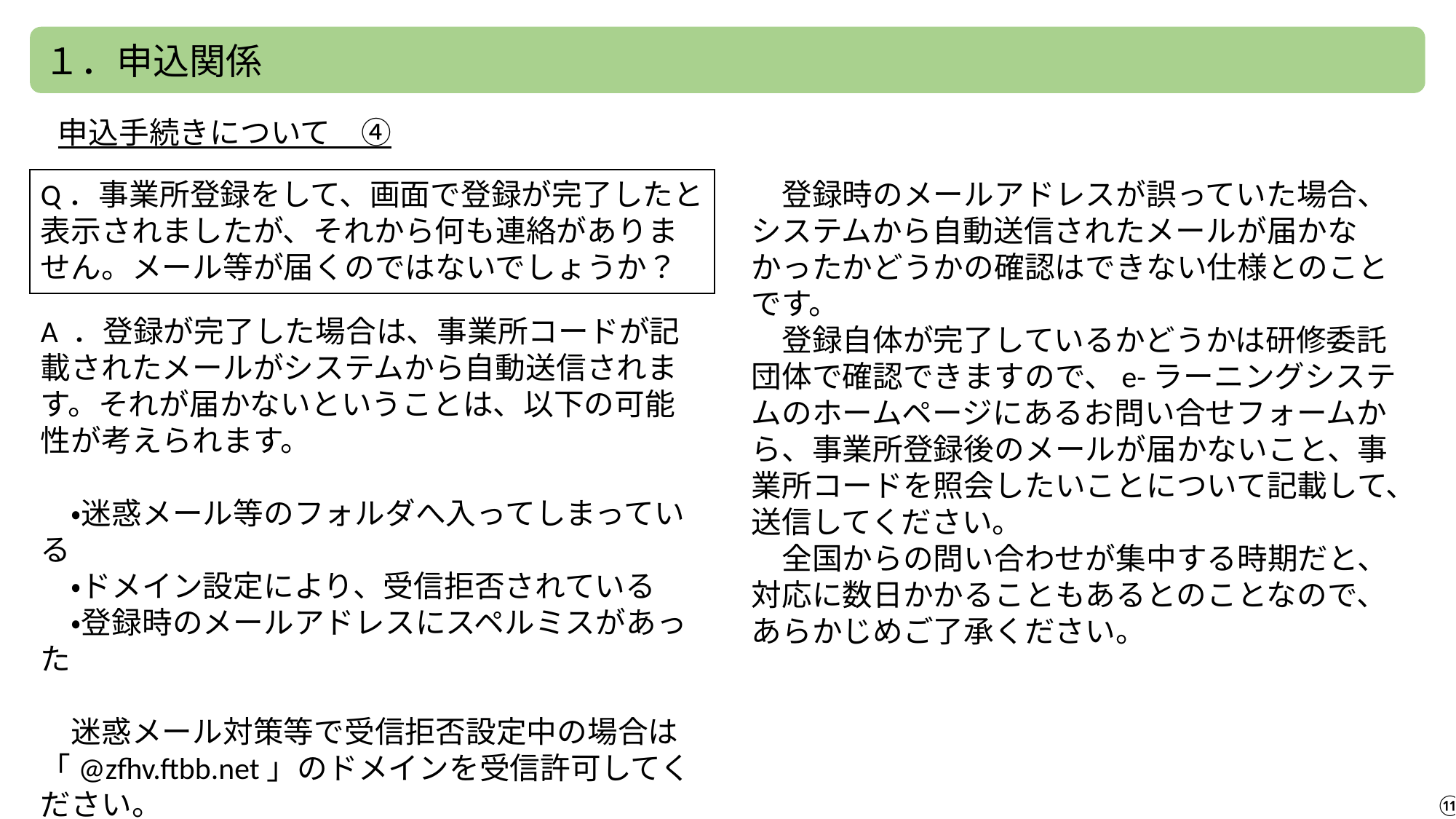

１．申込関係
申込手続きについて　④
Q．事業所登録をして、画面で登録が完了したと表示されましたが、それから何も連絡がありません。メール等が届くのではないでしょうか？
　登録時のメールアドレスが誤っていた場合、システムから自動送信されたメールが届かなかったかどうかの確認はできない仕様とのことです。
　登録自体が完了しているかどうかは研修委託団体で確認できますので、e-ラーニングシステムのホームページにあるお問い合せフォームから、事業所登録後のメールが届かないこと、事業所コードを照会したいことについて記載して、送信してください。
　全国からの問い合わせが集中する時期だと、対応に数日かかることもあるとのことなので、あらかじめご了承ください。

A ．登録が完了した場合は、事業所コードが記載されたメールがシステムから自動送信されます。それが届かないということは、以下の可能性が考えられます。

　・迷惑メール等のフォルダへ入ってしまっている
　・ドメイン設定により、受信拒否されている
　・登録時のメールアドレスにスペルミスがあった

　迷惑メール対策等で受信拒否設定中の場合は「@zfhv.ftbb.net」のドメインを受信許可してください。

⑪